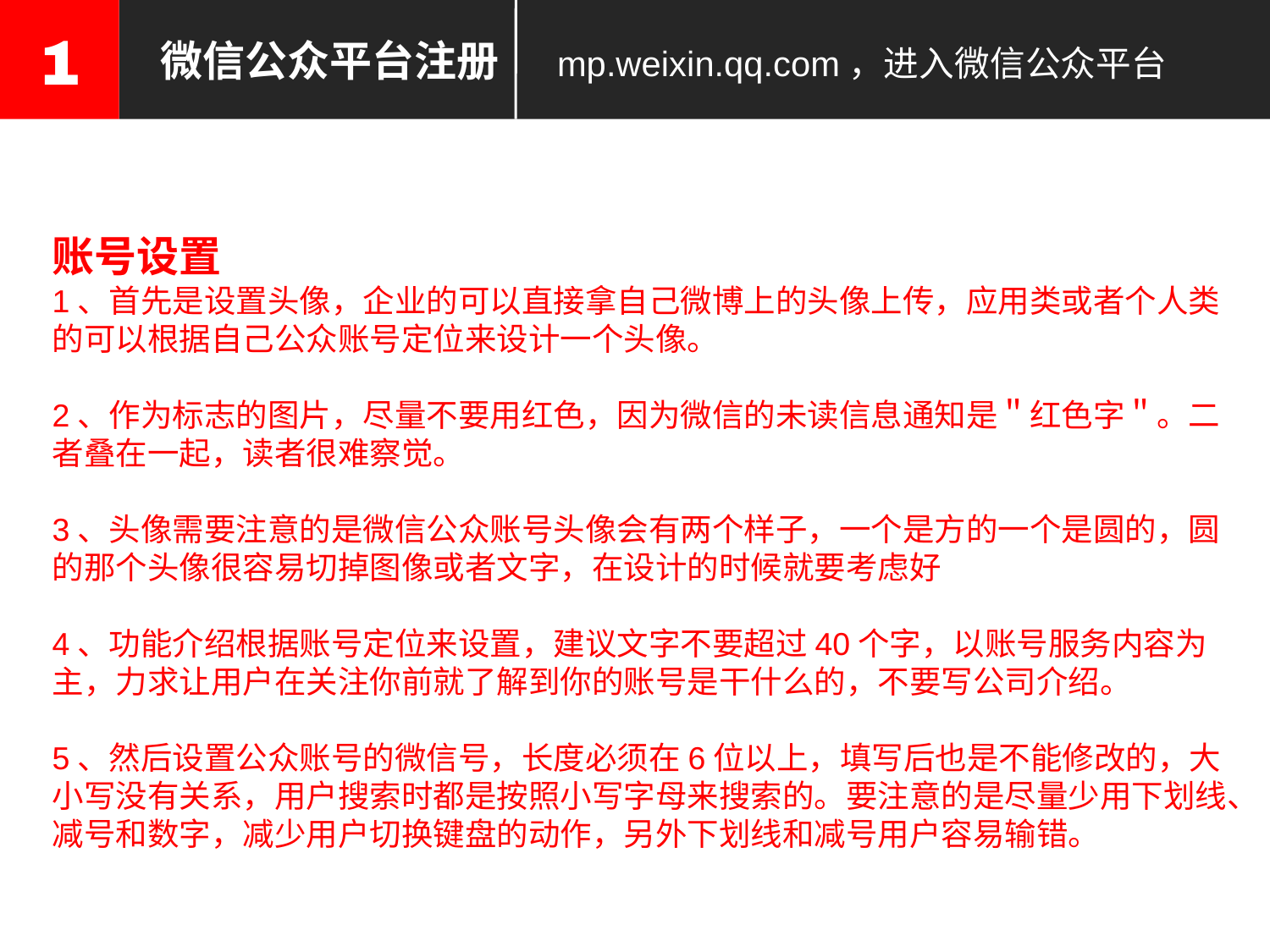

1
  微信公众平台注册     mp.weixin.qq.com，进入微信公众平台
账号设置
1、首先是设置头像，企业的可以直接拿自己微博上的头像上传，应用类或者个人类的可以根据自己公众账号定位来设计一个头像。

2、作为标志的图片，尽量不要用红色，因为微信的未读信息通知是＂红色字＂。二者叠在一起，读者很难察觉。

3、头像需要注意的是微信公众账号头像会有两个样子，一个是方的一个是圆的，圆的那个头像很容易切掉图像或者文字，在设计的时候就要考虑好

4、功能介绍根据账号定位来设置，建议文字不要超过40个字，以账号服务内容为主，力求让用户在关注你前就了解到你的账号是干什么的，不要写公司介绍。

5、然后设置公众账号的微信号，长度必须在6位以上，填写后也是不能修改的，大小写没有关系，用户搜索时都是按照小写字母来搜索的。要注意的是尽量少用下划线、减号和数字，减少用户切换键盘的动作，另外下划线和减号用户容易输错。